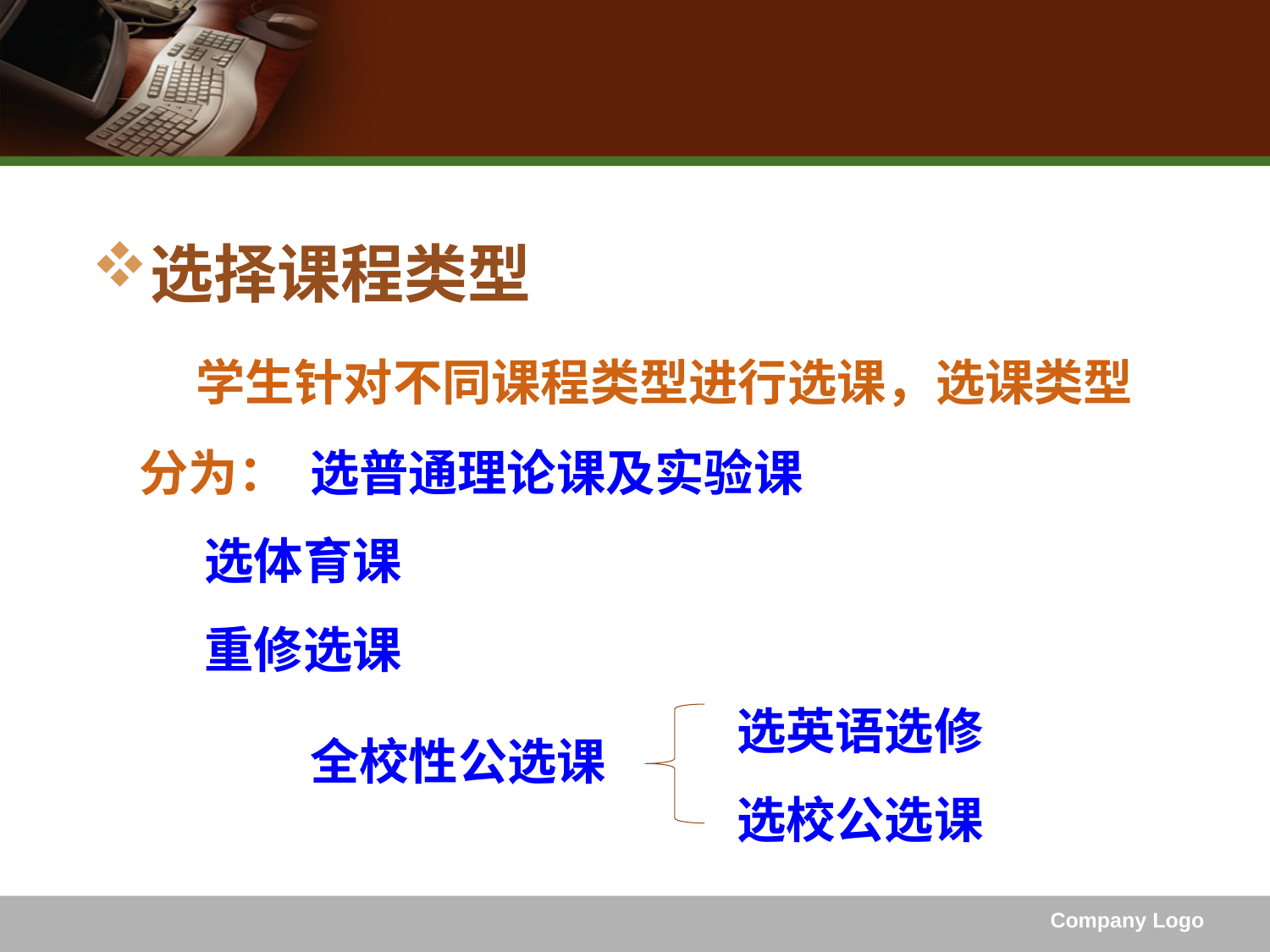

选择课程类型
       学生针对不同课程类型进行选课，选课类型分为：  选普通理论课及实验课
         选体育课
         重修选课

选英语选修
选校公选课

全校性公选课
Company Logo